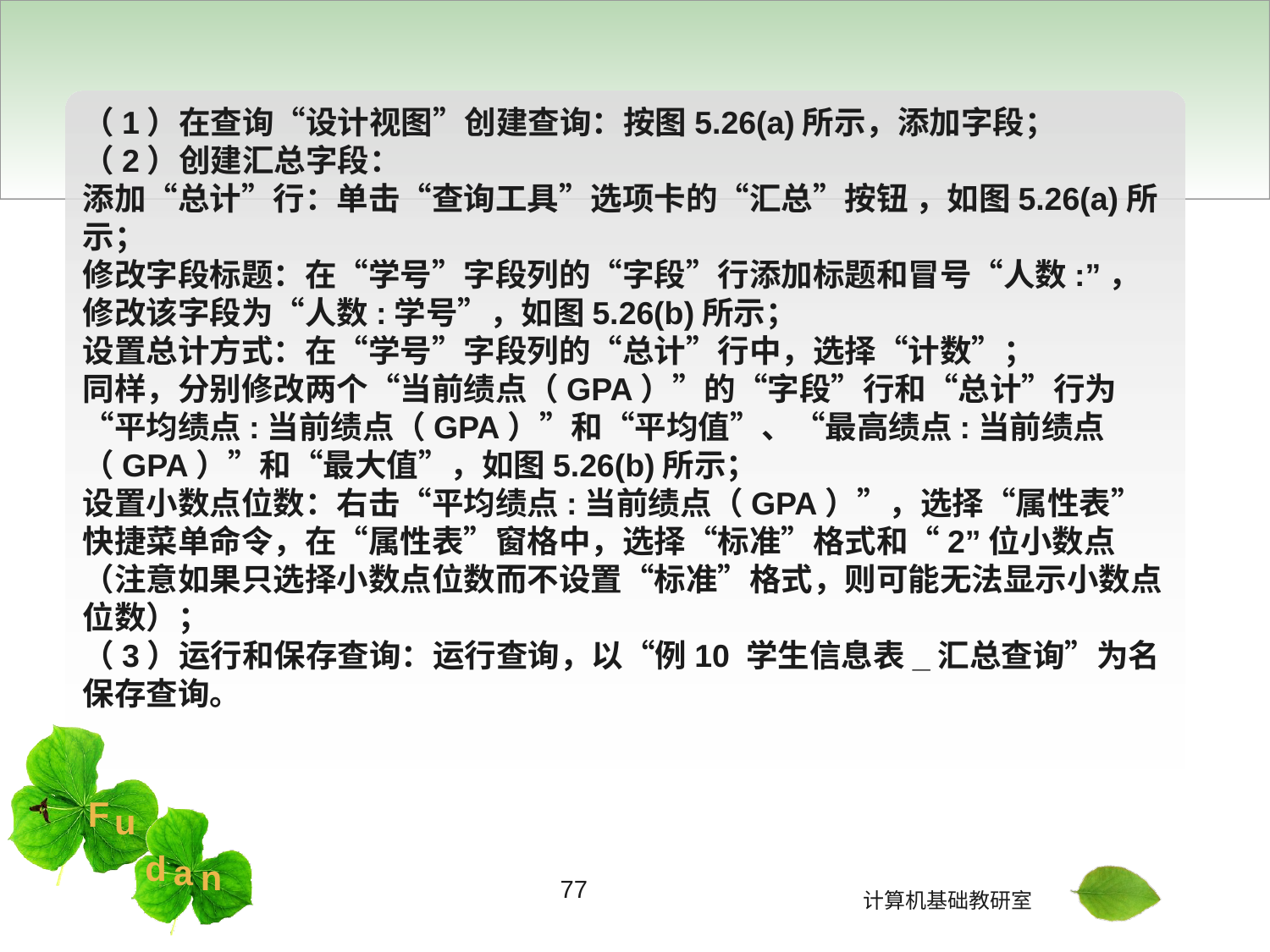

（1）在查询“设计视图”创建查询：按图5.26(a)所示，添加字段；
（2）创建汇总字段：
添加“总计”行：单击“查询工具”选项卡的“汇总”按钮 ，如图5.26(a)所示；
修改字段标题：在“学号”字段列的“字段”行添加标题和冒号“人数:”，修改该字段为“人数:学号”，如图5.26(b)所示；
设置总计方式：在“学号”字段列的“总计”行中，选择“计数”；
同样，分别修改两个“当前绩点（GPA）”的“字段”行和“总计”行为“平均绩点:当前绩点（GPA）”和“平均值”、“最高绩点:当前绩点（GPA）”和“最大值”，如图5.26(b)所示；
设置小数点位数：右击“平均绩点:当前绩点（GPA）”，选择“属性表”快捷菜单命令，在“属性表”窗格中，选择“标准”格式和“2”位小数点（注意如果只选择小数点位数而不设置“标准”格式，则可能无法显示小数点位数）；
（3）运行和保存查询：运行查询，以“例10 学生信息表_汇总查询”为名保存查询。
77